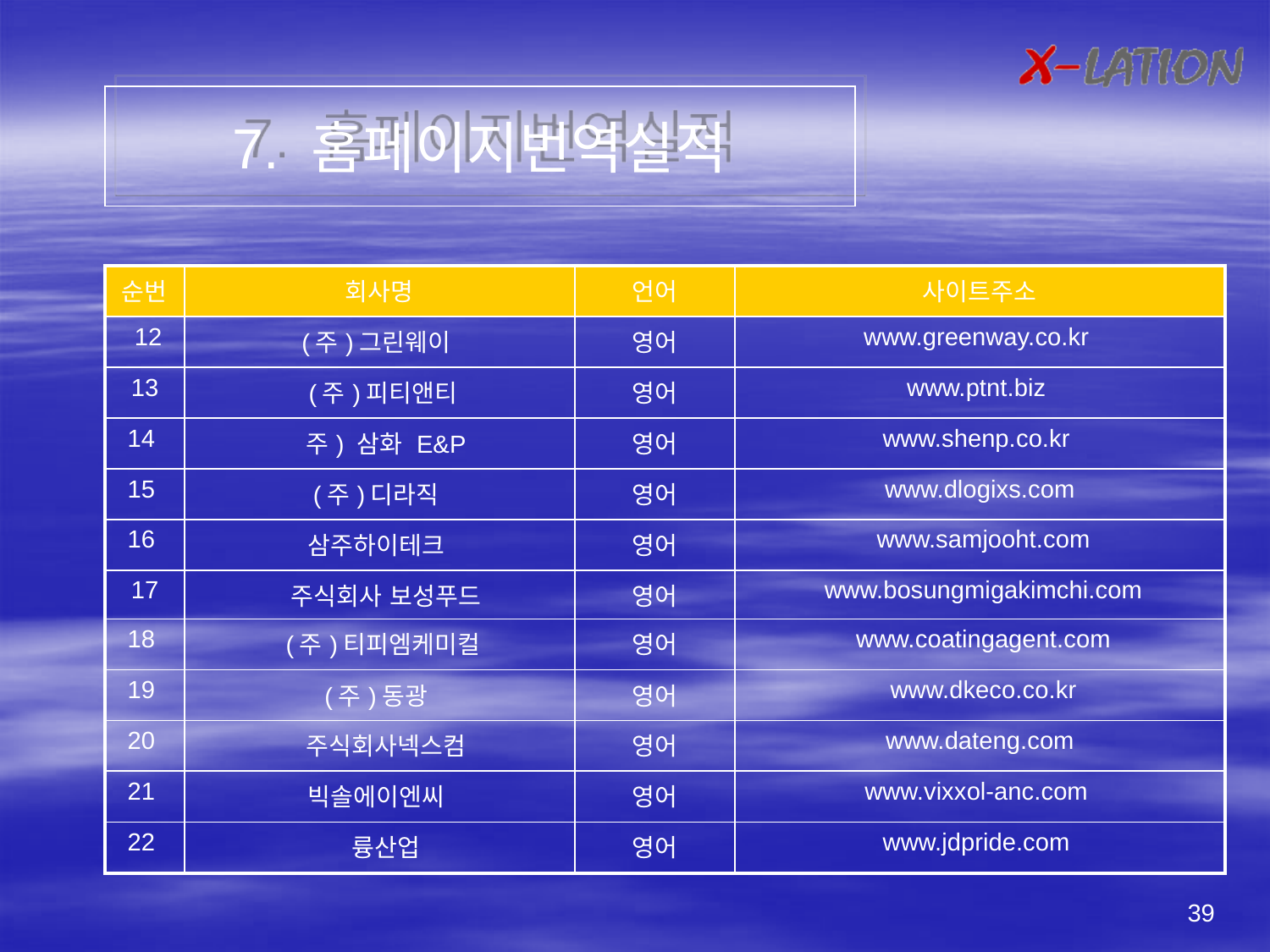

7. 홈페이지번역실적
| 순번 | 회사명 | 언어 | 사이트주소 |
| --- | --- | --- | --- |
| 12 | (주)그린웨이 | 영어 | www.greenway.co.kr |
| 13 | (주)피티앤티 | 영어 | www.ptnt.biz |
| 14 | 주) 삼화 E&P | 영어 | www.shenp.co.kr |
| 15 | (주)디라직 | 영어 | www.dlogixs.com |
| 16 | 삼주하이테크 | 영어 | www.samjooht.com |
| 17 | 주식회사 보성푸드 | 영어 | www.bosungmigakimchi.com |
| 18 | (주)티피엠케미컬 | 영어 | www.coatingagent.com |
| 19 | (주)동광 | 영어 | www.dkeco.co.kr |
| 20 | 주식회사넥스컴 | 영어 | www.dateng.com |
| 21 | 빅솔에이엔씨 | 영어 | www.vixxol-anc.com |
| 22 | 륭산업 | 영어 | www.jdpride.com |
39